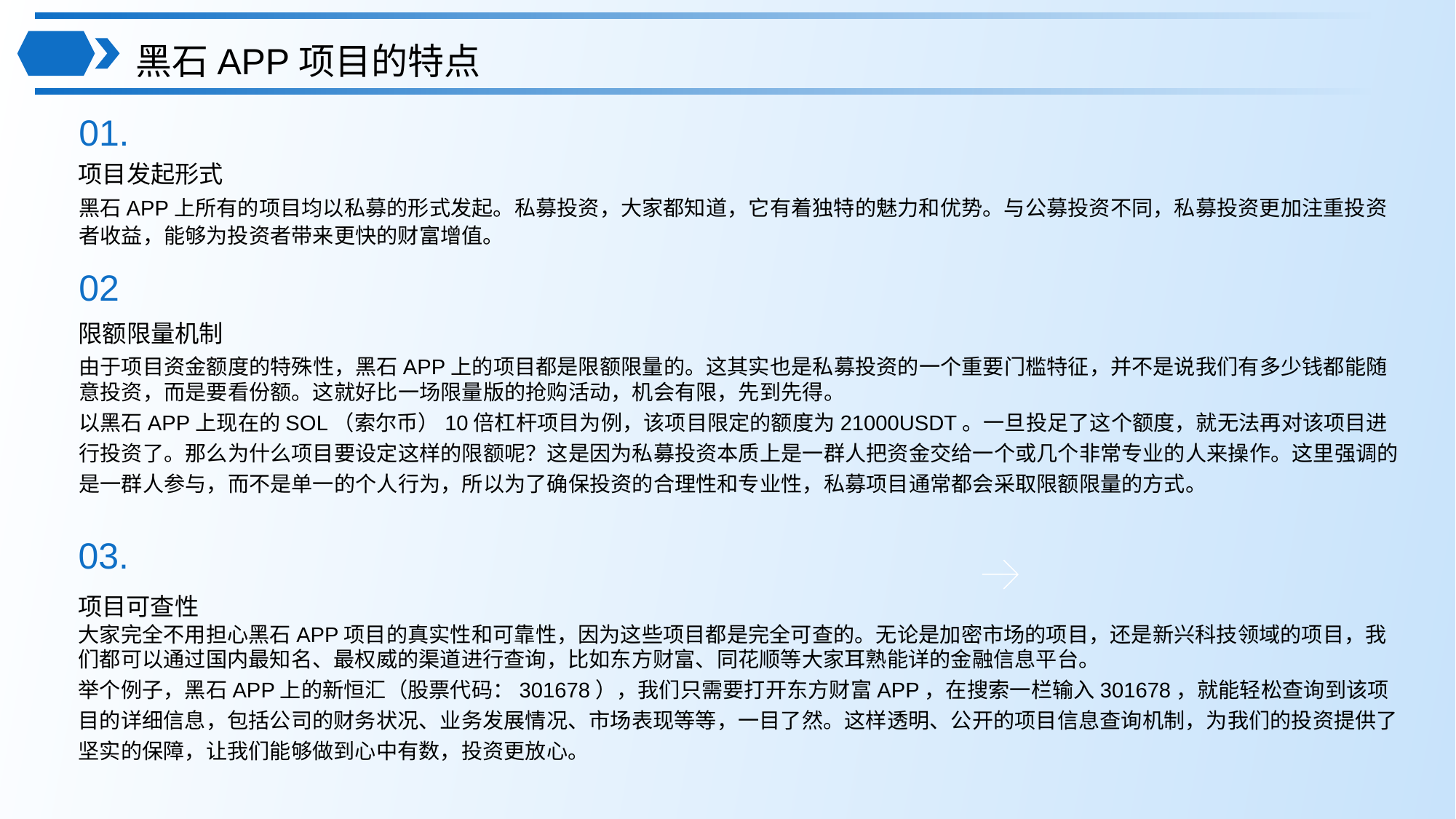

黑石APP项目的特点

01.
项目发起形式
黑石APP上所有的项目均以私募的形式发起。私募投资，大家都知道，它有着独特的魅力和优势。与公募投资不同，私募投资更加注重投资者收益，能够为投资者带来更快的财富增值。
02
限额限量机制
由于项目资金额度的特殊性，黑石APP上的项目都是限额限量的。这其实也是私募投资的一个重要门槛特征，并不是说我们有多少钱都能随意投资，而是要看份额。这就好比一场限量版的抢购活动，机会有限，先到先得。
以黑石APP上现在的SOL（索尔币）10倍杠杆项目为例，该项目限定的额度为21000USDT。一旦投足了这个额度，就无法再对该项目进行投资了。那么为什么项目要设定这样的限额呢？这是因为私募投资本质上是一群人把资金交给一个或几个非常专业的人来操作。这里强调的是一群人参与，而不是单一的个人行为，所以为了确保投资的合理性和专业性，私募项目通常都会采取限额限量的方式。
03.

项目可查性
大家完全不用担心黑石APP项目的真实性和可靠性，因为这些项目都是完全可查的。无论是加密市场的项目，还是新兴科技领域的项目，我们都可以通过国内最知名、最权威的渠道进行查询，比如东方财富、同花顺等大家耳熟能详的金融信息平台。
举个例子，黑石APP上的新恒汇（股票代码：301678），我们只需要打开东方财富APP，在搜索一栏输入301678，就能轻松查询到该项目的详细信息，包括公司的财务状况、业务发展情况、市场表现等等，一目了然。这样透明、公开的项目信息查询机制，为我们的投资提供了坚实的保障，让我们能够做到心中有数，投资更放心。